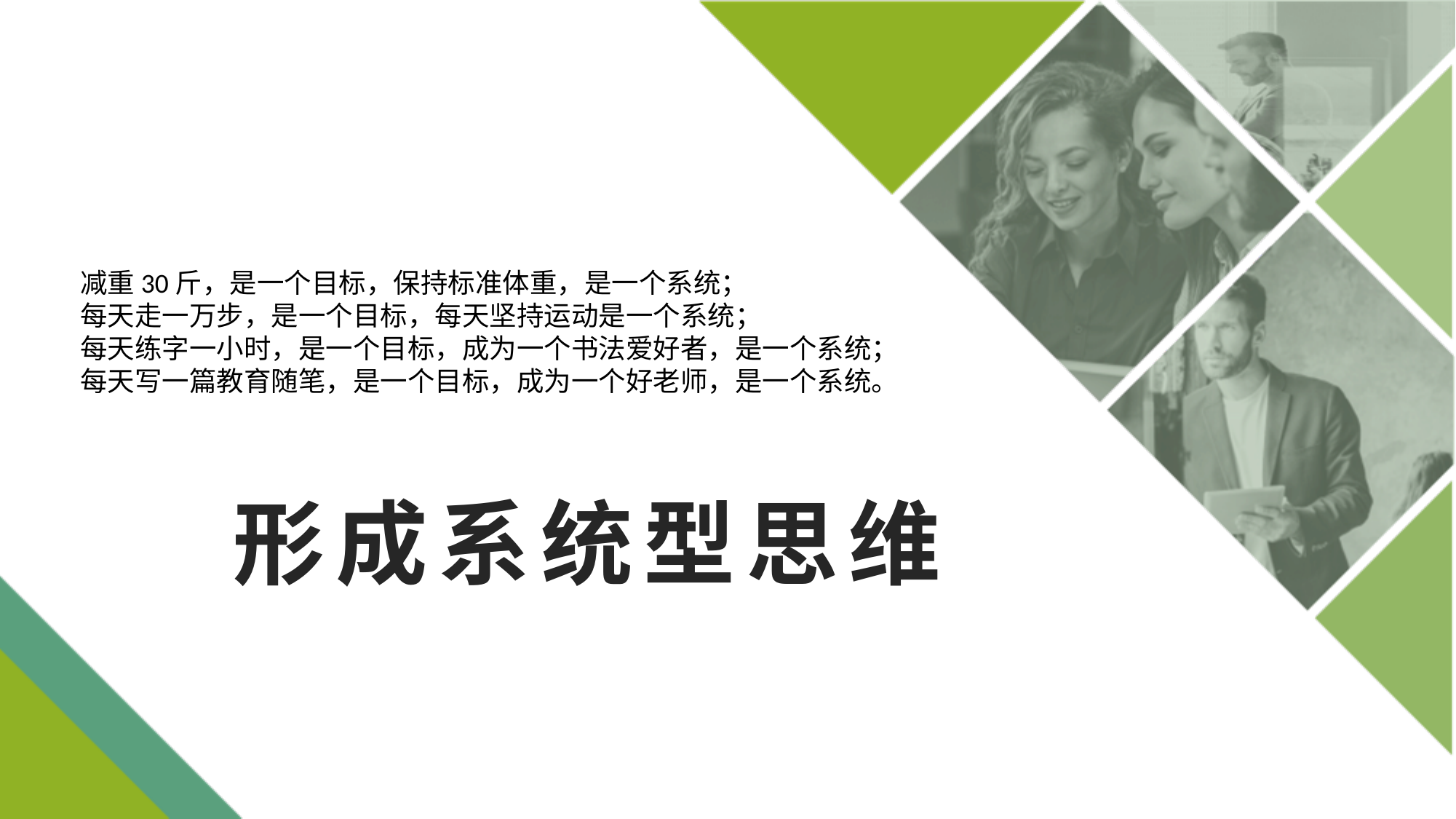

减重30斤，是一个目标，保持标准体重，是一个系统；每天走一万步，是一个目标，每天坚持运动是一个系统；每天练字一小时，是一个目标，成为一个书法爱好者，是一个系统；每天写一篇教育随笔，是一个目标，成为一个好老师，是一个系统。
# 形成系统型思维